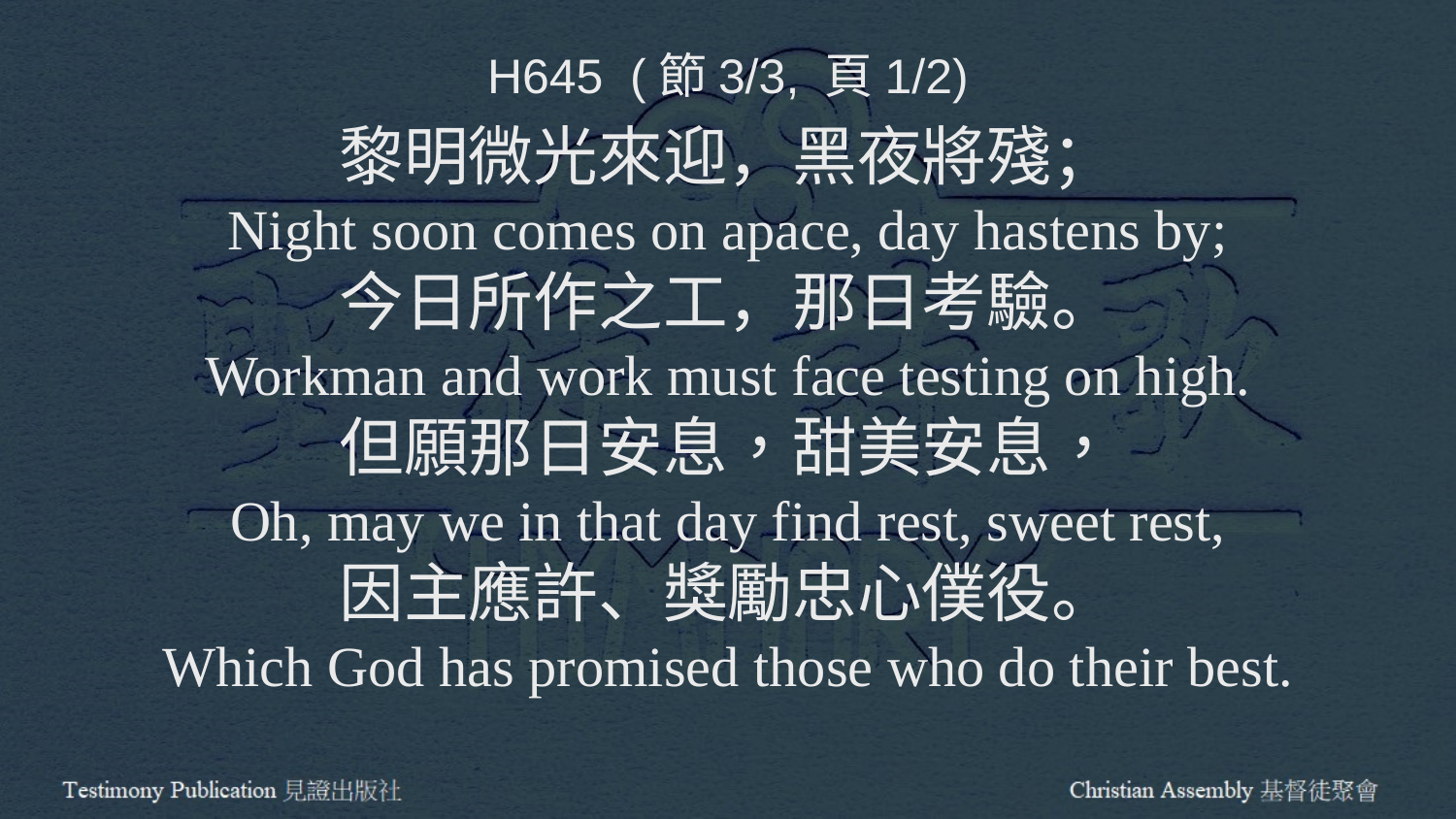

H645  (節3/3, 頁1/2)
黎明微光來迎，黑夜將殘；
Night soon comes on apace, day hastens by;
今日所作之工，那日考驗。
Workman and work must face testing on high.
但願那日安息，甜美安息，
Oh, may we in that day find rest, sweet rest,
因主應許、獎勵忠心僕役。
Which God has promised those who do their best.